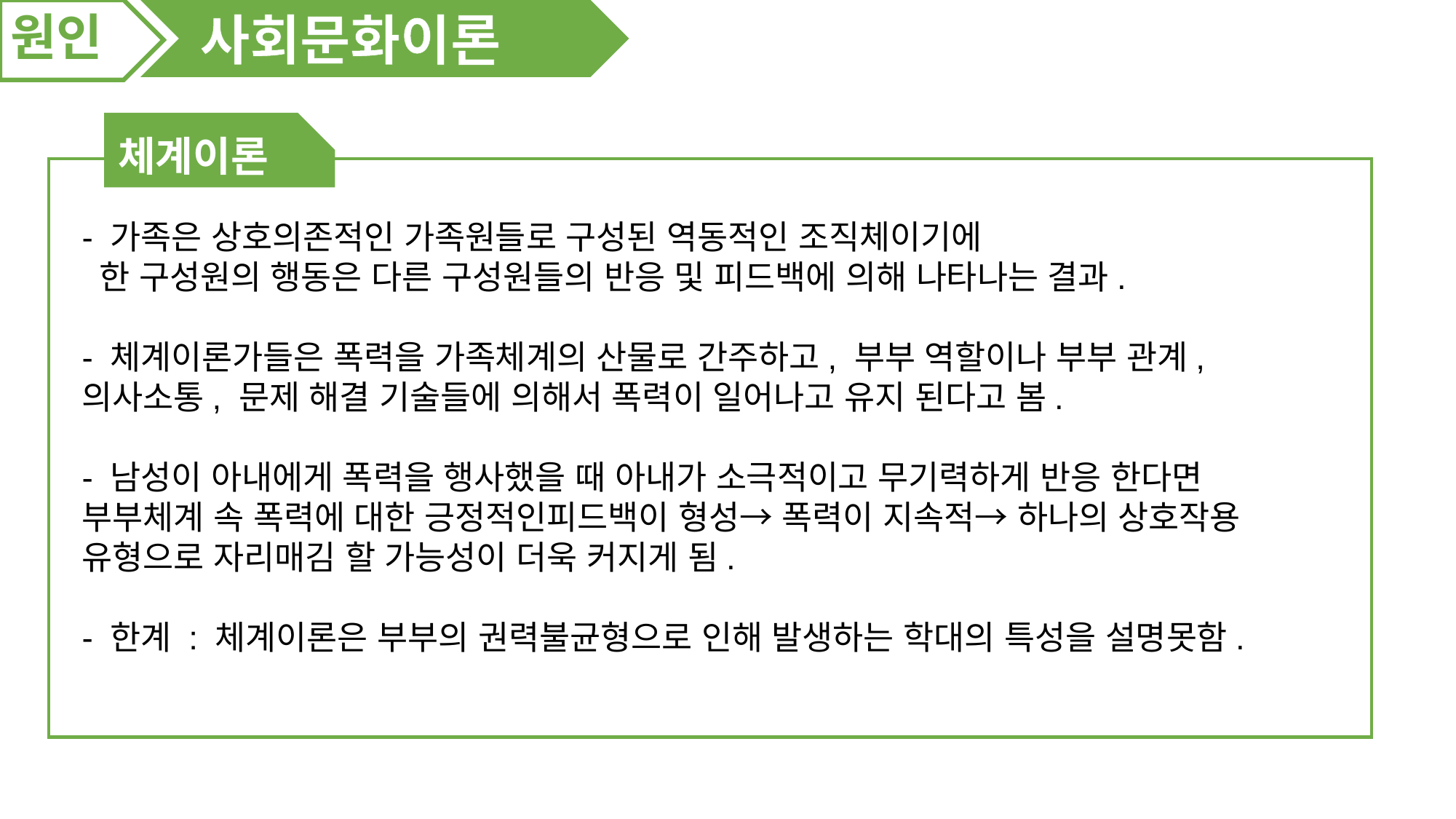

사회문화이론
원인

체계이론

- 가족은 상호의존적인 가족원들로 구성된 역동적인 조직체이기에
 한 구성원의 행동은 다른 구성원들의 반응 및 피드백에 의해 나타나는 결과.

- 체계이론가들은 폭력을 가족체계의 산물로 간주하고, 부부 역할이나 부부 관계,
의사소통, 문제 해결 기술들에 의해서 폭력이 일어나고 유지 된다고 봄.

- 남성이 아내에게 폭력을 행사했을 때 아내가 소극적이고 무기력하게 반응 한다면
부부체계 속 폭력에 대한 긍정적인피드백이 형성→ 폭력이 지속적→ 하나의 상호작용 유형으로 자리매김 할 가능성이 더욱 커지게 됨.

- 한계 : 체계이론은 부부의 권력불균형으로 인해 발생하는 학대의 특성을 설명못함.